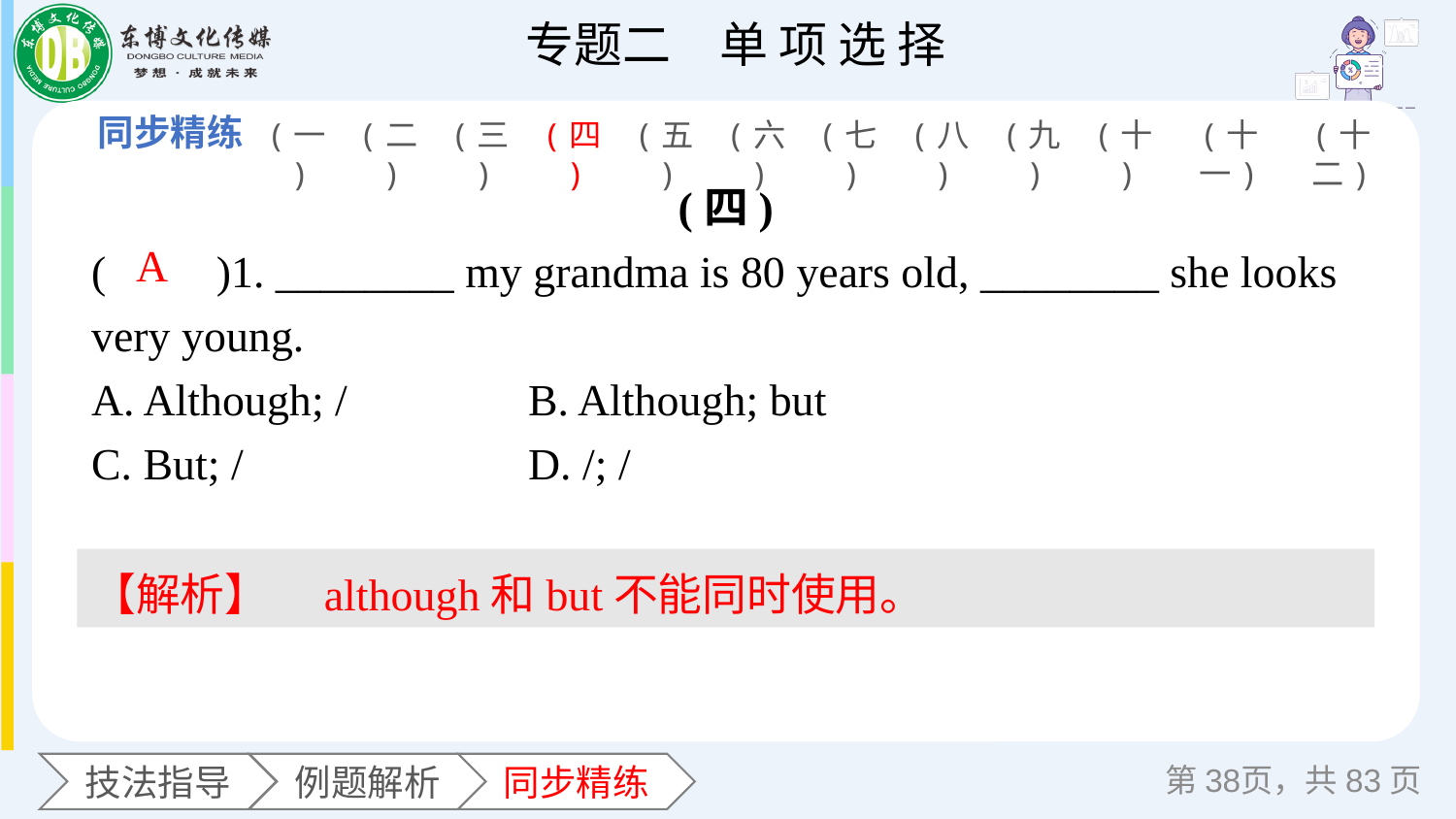

(一)
(二)
(三)
(四)
(五)
(六)
(七)
(八)
(九)
(十)
(十一)
(十二)
(四)
(　　)1. ________ my grandma is 80 years old, ________ she looks very young.
A. Although; /    	B. Although; but
C. But; /    		D. /; /
A
【解析】　although和but不能同时使用。
第38页，共83页